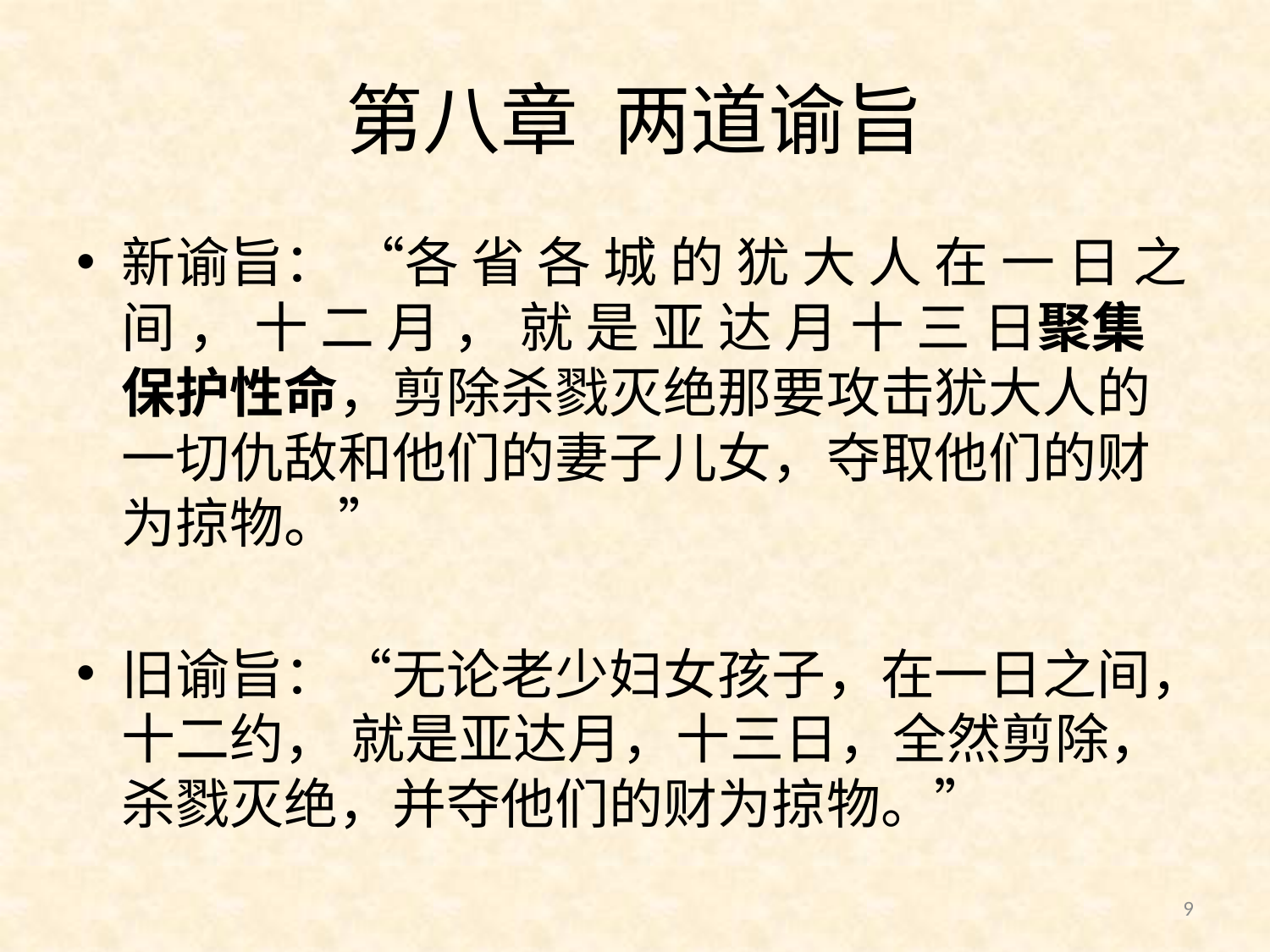

# 第八章  两道谕旨
新谕旨： “各 省 各 城 的 犹 大 人 在 一 日 之 间 ， 十 二 月 ， 就 是 亚 达 月 十 三 日聚集保护性命，剪除杀戮灭绝那要攻击犹大人的一切仇敌和他们的妻子儿女，夺取他们的财为掠物。”

旧谕旨：“无论老少妇女孩子，在一日之间，十二约， 就是亚达月，十三日，全然剪除，杀戮灭绝，并夺他们的财为掠物。”

9